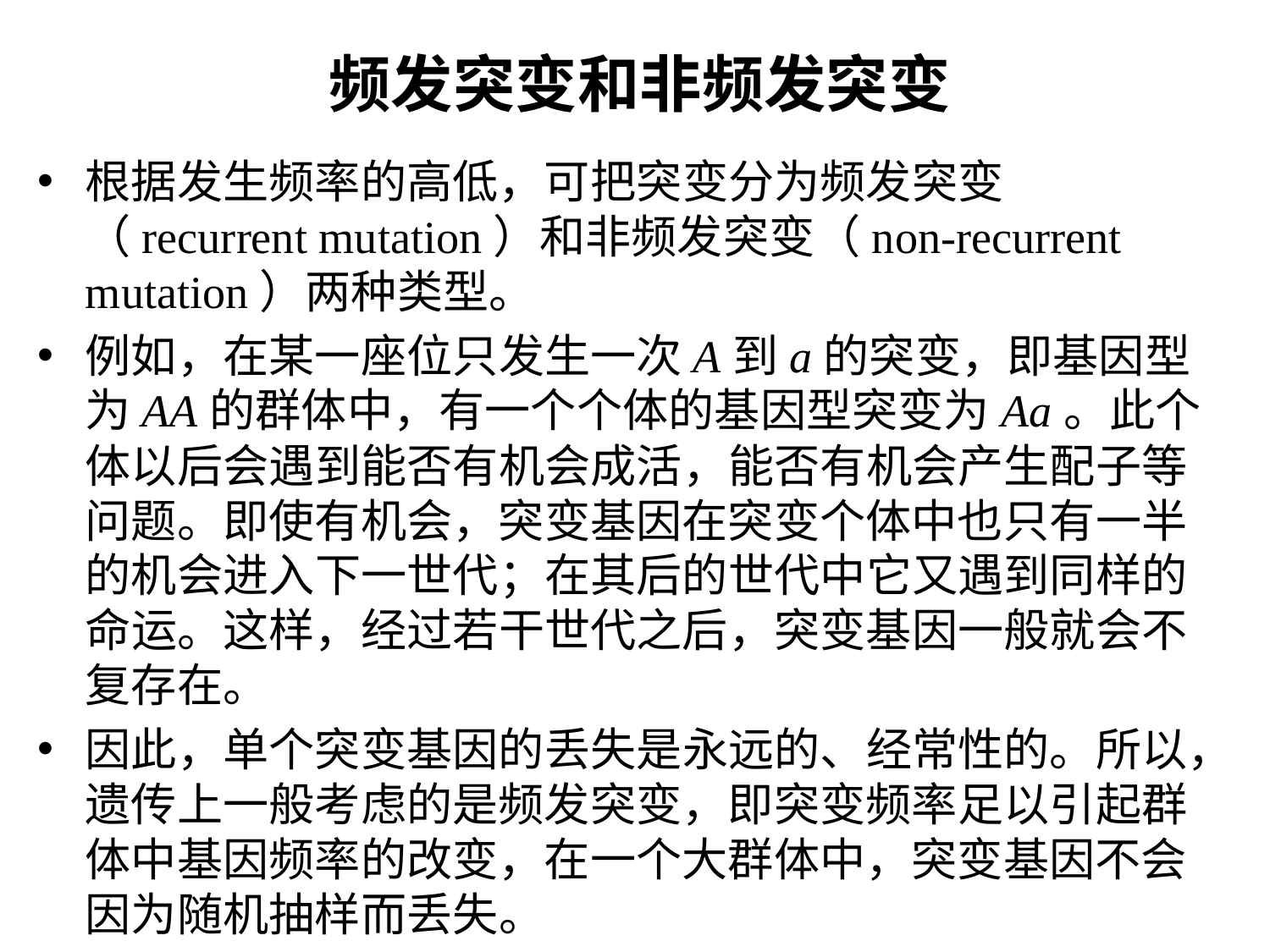

# 频发突变和非频发突变
根据发生频率的高低，可把突变分为频发突变（recurrent mutation）和非频发突变（non-recurrent mutation）两种类型。
例如，在某一座位只发生一次A到a的突变，即基因型为AA的群体中，有一个个体的基因型突变为Aa。此个体以后会遇到能否有机会成活，能否有机会产生配子等问题。即使有机会，突变基因在突变个体中也只有一半的机会进入下一世代；在其后的世代中它又遇到同样的命运。这样，经过若干世代之后，突变基因一般就会不复存在。
因此，单个突变基因的丢失是永远的、经常性的。所以，遗传上一般考虑的是频发突变，即突变频率足以引起群体中基因频率的改变，在一个大群体中，突变基因不会因为随机抽样而丢失。